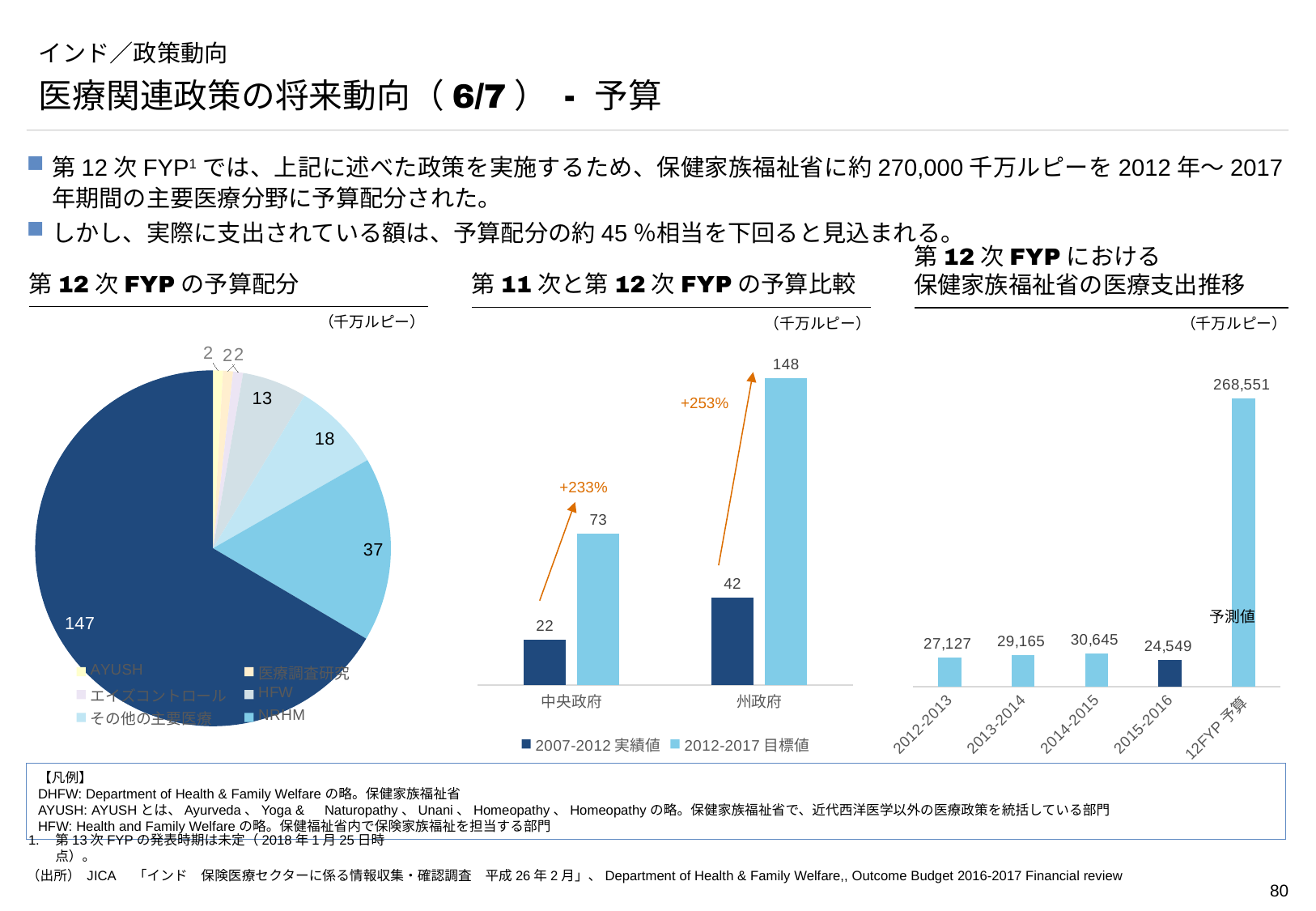

# インド／政策動向
医療関連政策の将来動向（6/7） - 予算
第12次FYP1では、上記に述べた政策を実施するため、保健家族福祉省に約270,000千万ルピーを2012年～2017年期間の主要医療分野に予算配分された。
しかし、実際に支出されている額は、予算配分の約45％相当を下回ると見込まれる。
第12次FYPの予算配分
第11次と第12次FYPの予算比較
第12次FYPにおける
保健家族福祉省の医療支出推移
（千万ルピー）
（千万ルピー）
（千万ルピー）

### Chart

| Category | 分類 1 |
|---|---|
| AYUSH | 2.0 |
| 医療調査研究 | 2.0 |
| エイズコントロール | 2.0 |
| HFW | 13.0 |
| その他の主要医療 | 18.0 |
| NRHM | 37.0 |
| 州による拠出 | 147.0 |

### Chart

| Category | 2007-2012実績値 | 2012-2017目標値 |
|---|---|---|
| 中央政府 | 22.0 | 73.0 |
| 州政府 | 42.0 | 148.0 |

### Chart

| Category |  |
|---|---|
| 2012-2013 | 27127.0 |
| 2013-2014 | 29165.0 |
| 2014-2015 | 30645.0 |
| 2015-2016 | 24549.0 |
| 12FYP予算 | 268551.0 |
+253%
+233%
予測値
【凡例】
DHFW: Department of Health & Family Welfareの略。保健家族福祉省
AYUSH: AYUSHとは、Ayurveda、Yoga &　Naturopathy、Unani、Homeopathy、Homeopathyの略。保健家族福祉省で、近代西洋医学以外の医療政策を統括している部門
HFW: Health and Family Welfareの略。保健福祉省内で保険家族福祉を担当する部門
1.	第13次FYPの発表時期は未定（2018年1月25日時点）。
（出所） JICA　「インド　保険医療セクターに係る情報収集・確認調査　平成26年2月」、Department of Health & Family Welfare,, Outcome Budget 2016-2017 Financial review